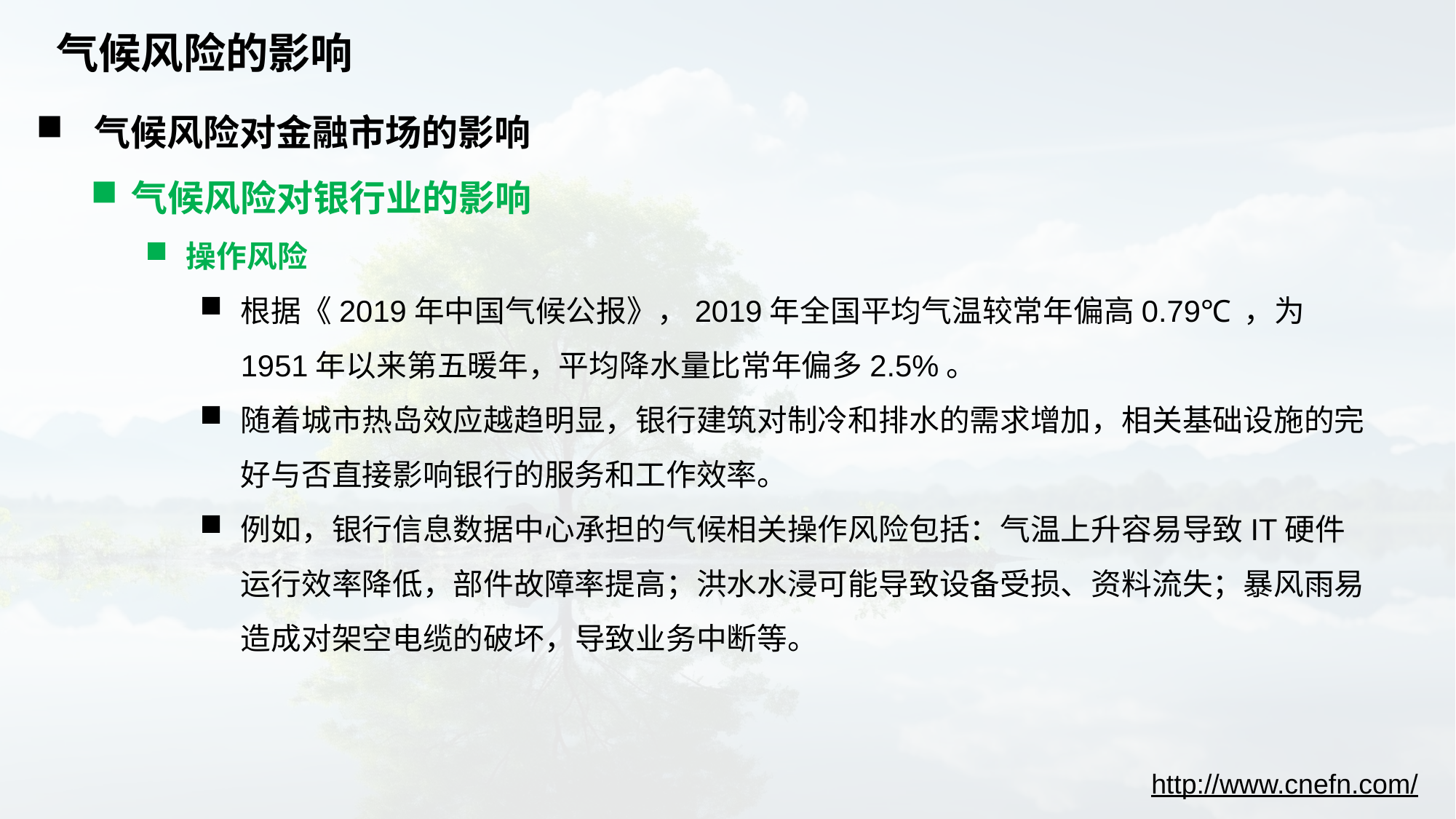

# 气候风险的影响
 气候风险对金融市场的影响
气候风险对银行业的影响
操作风险
根据《2019年中国气候公报》，2019年全国平均气温较常年偏高0.79℃，为1951年以来第五暖年，平均降水量比常年偏多2.5%。
随着城市热岛效应越趋明显，银行建筑对制冷和排水的需求增加，相关基础设施的完好与否直接影响银行的服务和工作效率。
例如，银行信息数据中心承担的气候相关操作风险包括：气温上升容易导致IT硬件运行效率降低，部件故障率提高；洪水水浸可能导致设备受损、资料流失；暴风雨易造成对架空电缆的破坏，导致业务中断等。